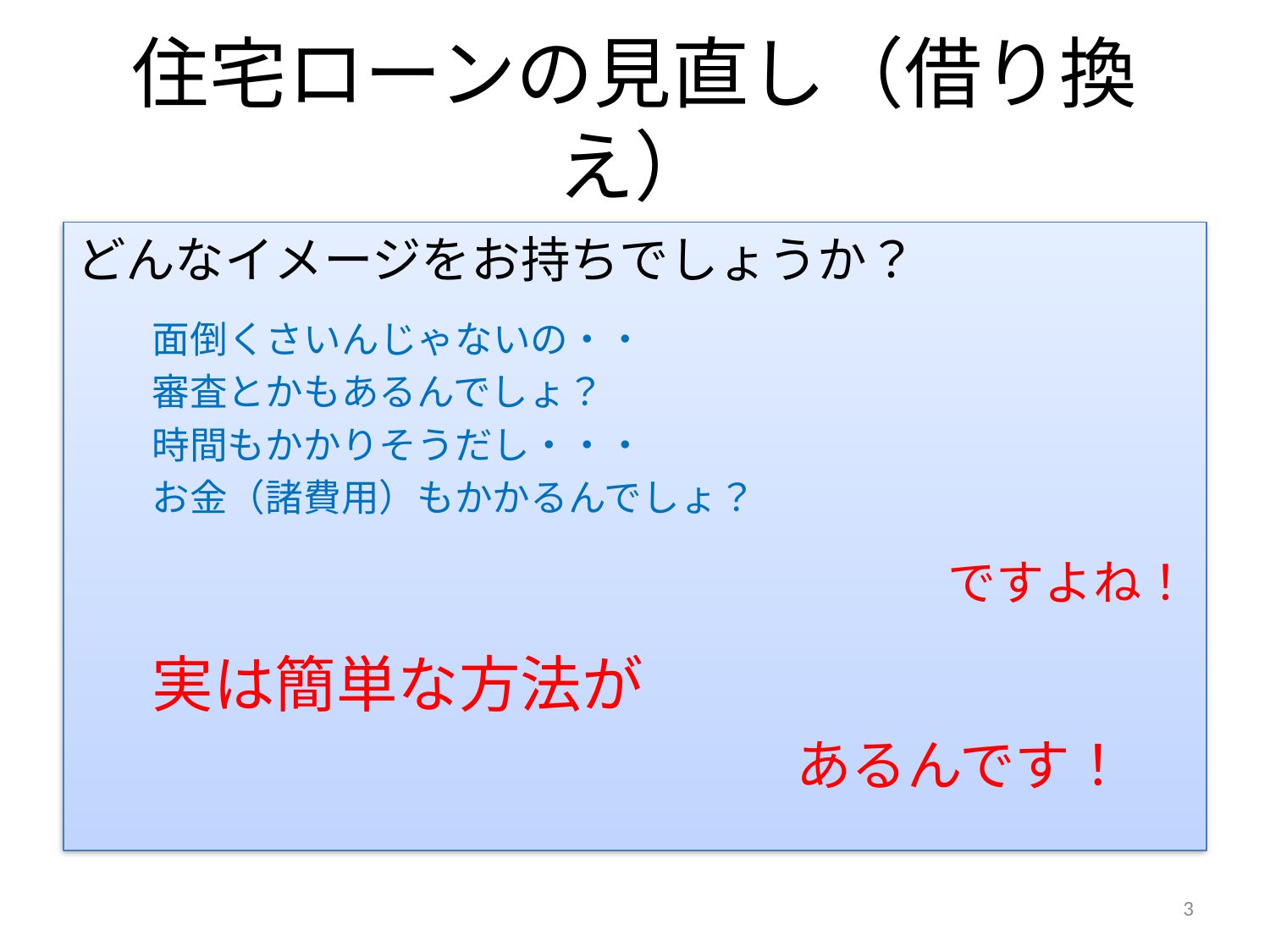

# 住宅ローンの見直し（借り換え）
どんなイメージをお持ちでしょうか？

　　面倒くさいんじゃないの・・
　　審査とかもあるんでしょ？
　　時間もかかりそうだし・・・
　　お金（諸費用）もかかるんでしょ？

　　　　　　　　　　　　　　　　　　　　　　　ですよね！

　　実は簡単な方法が
　　　　　　　　　　　　　　　　　　　あるんです！

3